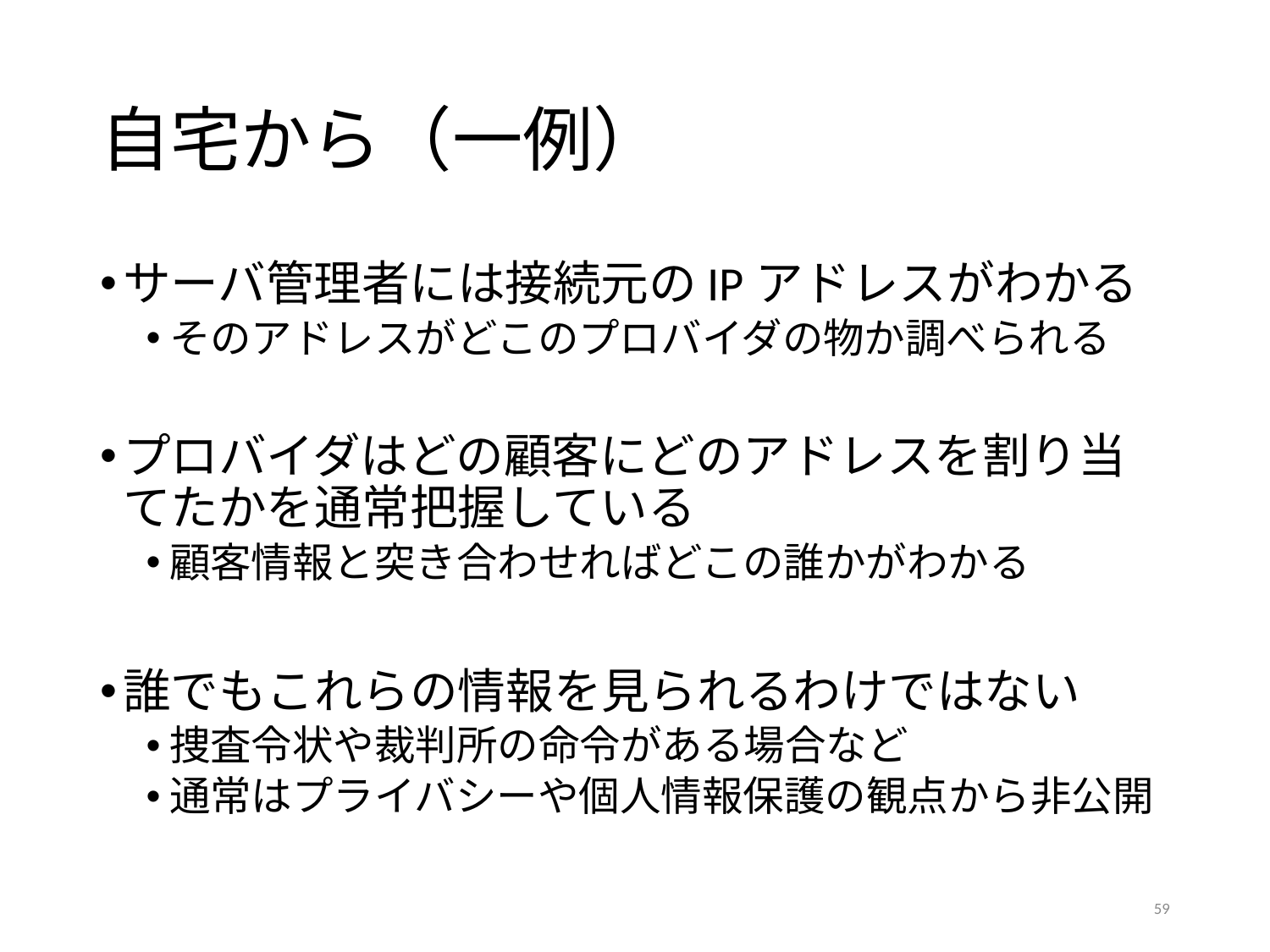

# 自宅から（一例）
サーバ管理者には接続元のIPアドレスがわかる
そのアドレスがどこのプロバイダの物か調べられる

プロバイダはどの顧客にどのアドレスを割り当てたかを通常把握している
顧客情報と突き合わせればどこの誰かがわかる

誰でもこれらの情報を見られるわけではない
捜査令状や裁判所の命令がある場合など
通常はプライバシーや個人情報保護の観点から非公開
59